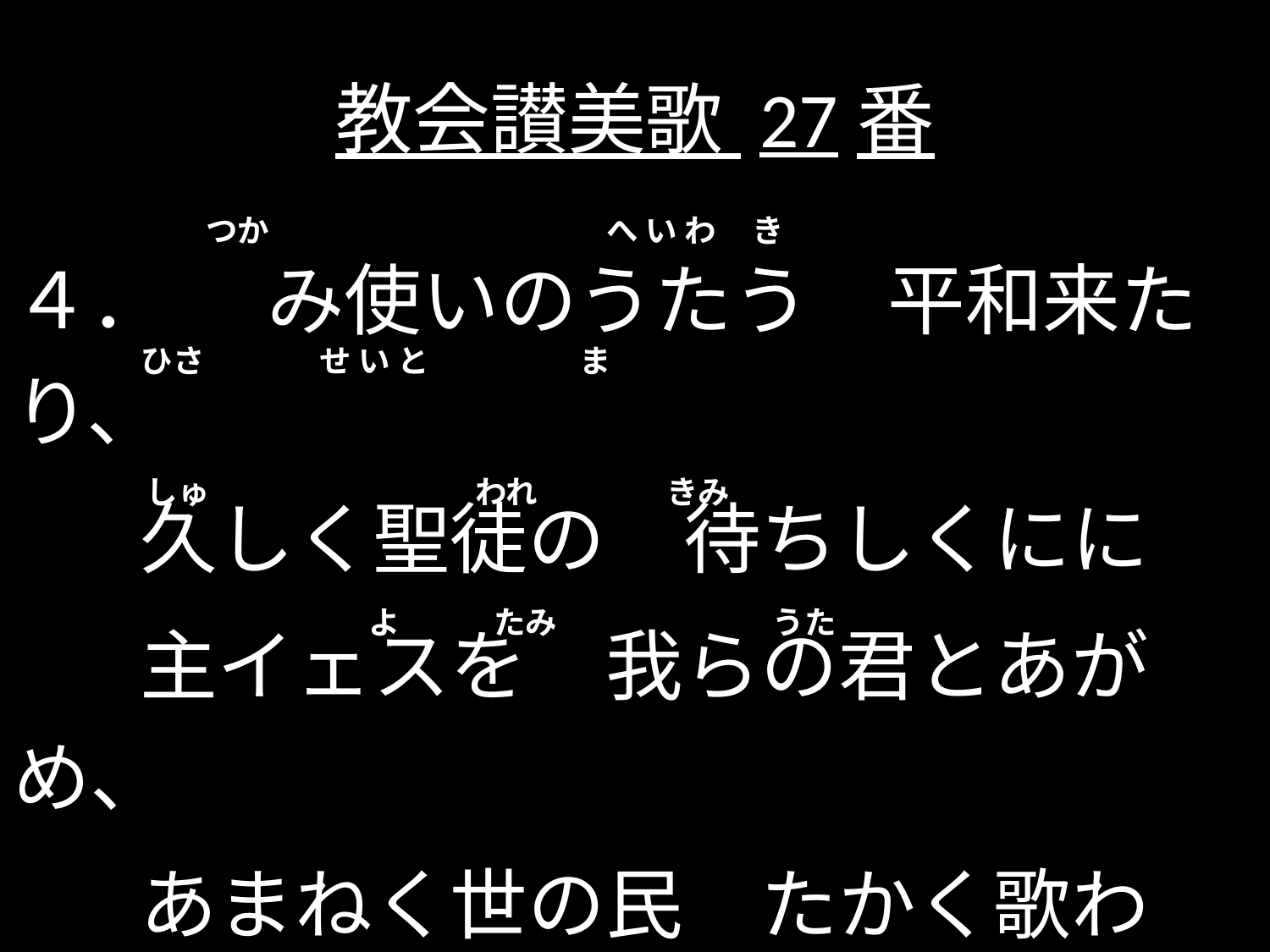

# 教会讃美歌 27番
                 つか                                               へ い わ     き
４．	み使いのうたう　平和来たり、
	久しく聖徒の　待ちしくにに
	主イェスを　我らの君とあがめ、
	あまねく世の民　たかく歌わん。
								（ルカ2･13）
        ひさ                せ い と                     ま
         しゅ                                     われ                  きみ
                                        よ             たみ                              うた